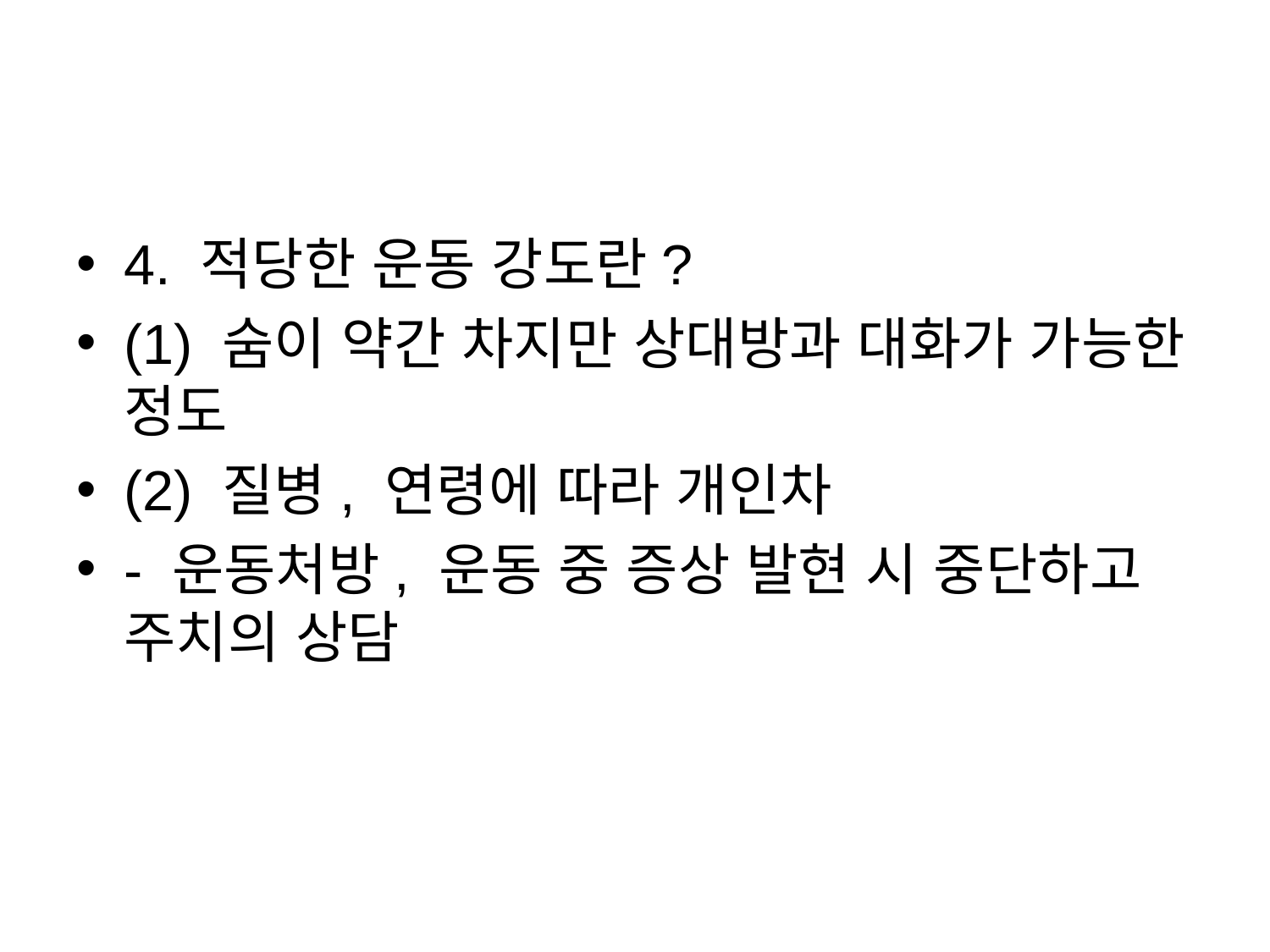

#
4. 적당한 운동 강도란?
(1) 숨이 약간 차지만 상대방과 대화가 가능한 정도
(2) 질병, 연령에 따라 개인차
- 운동처방, 운동 중 증상 발현 시 중단하고 주치의 상담